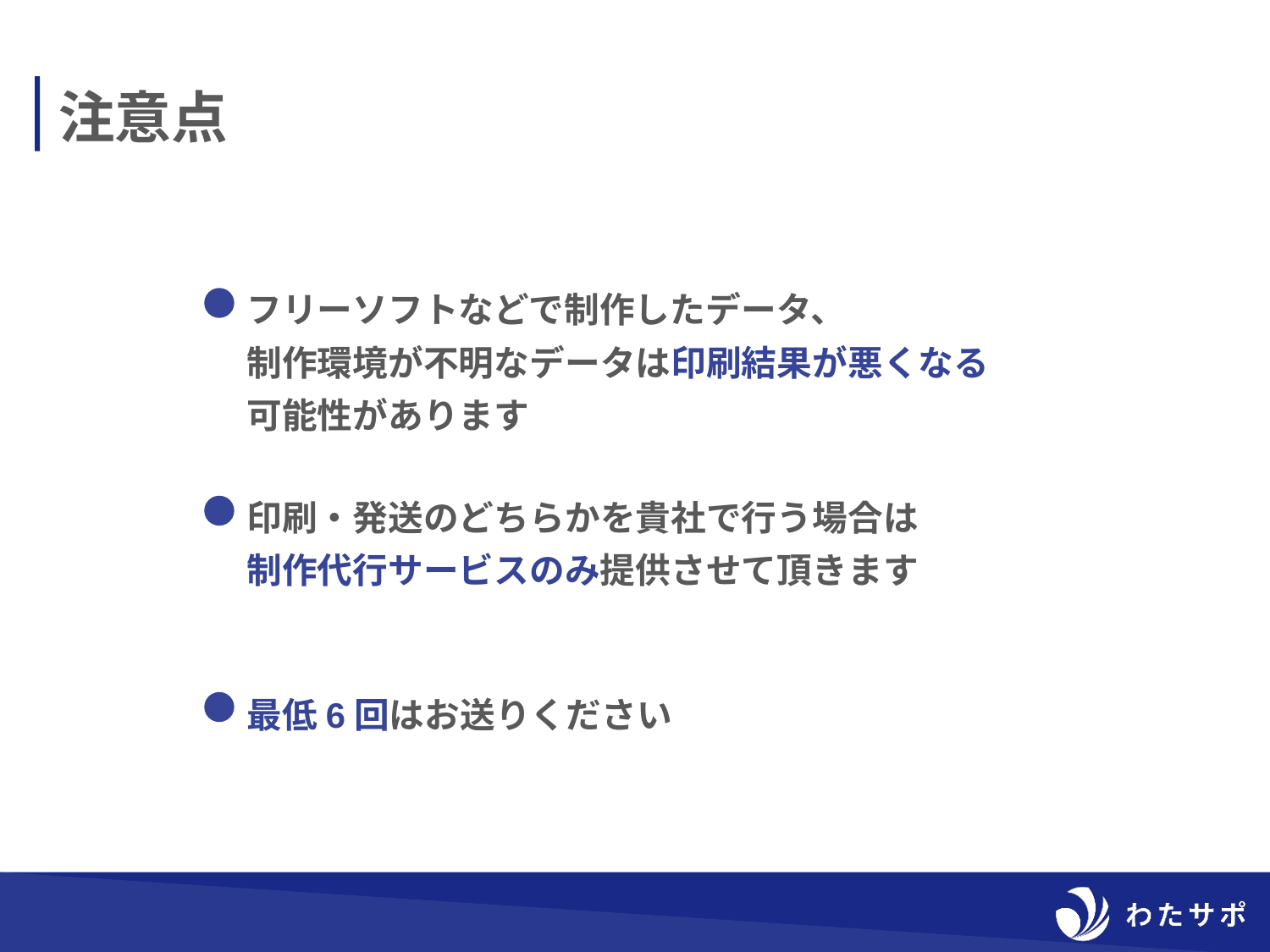

注意点
フリーソフトなどで制作したデータ、
制作環境が不明なデータは印刷結果が悪くなる
可能性があります

印刷・発送のどちらかを貴社で行う場合は
制作代行サービスのみ提供させて頂きます

最低6回はお送りください